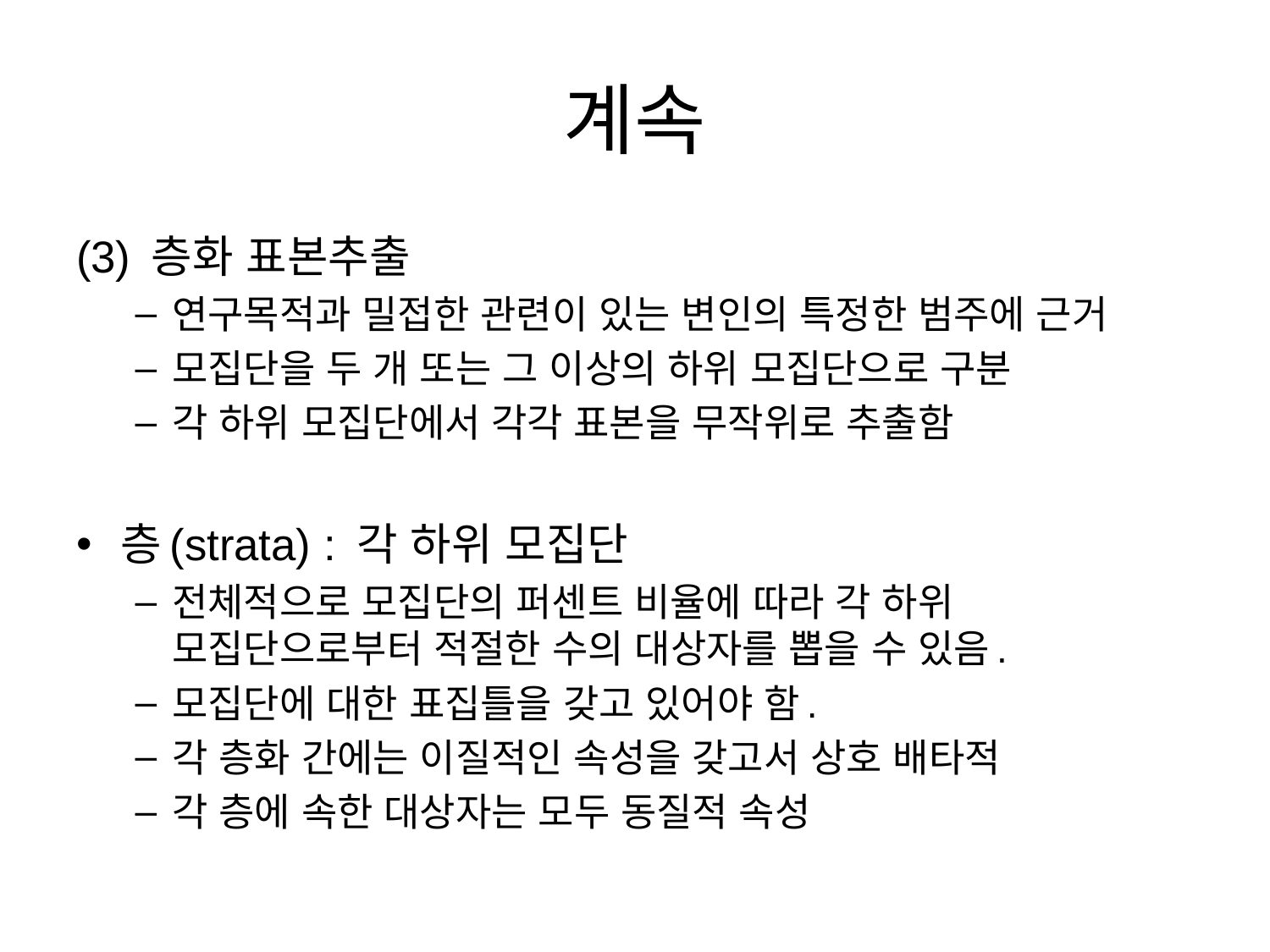

# 계속
(3) 층화 표본추출
연구목적과 밀접한 관련이 있는 변인의 특정한 범주에 근거
모집단을 두 개 또는 그 이상의 하위 모집단으로 구분
각 하위 모집단에서 각각 표본을 무작위로 추출함

층(strata) : 각 하위 모집단
전체적으로 모집단의 퍼센트 비율에 따라 각 하위 모집단으로부터 적절한 수의 대상자를 뽑을 수 있음.
모집단에 대한 표집틀을 갖고 있어야 함.
각 층화 간에는 이질적인 속성을 갖고서 상호 배타적
각 층에 속한 대상자는 모두 동질적 속성